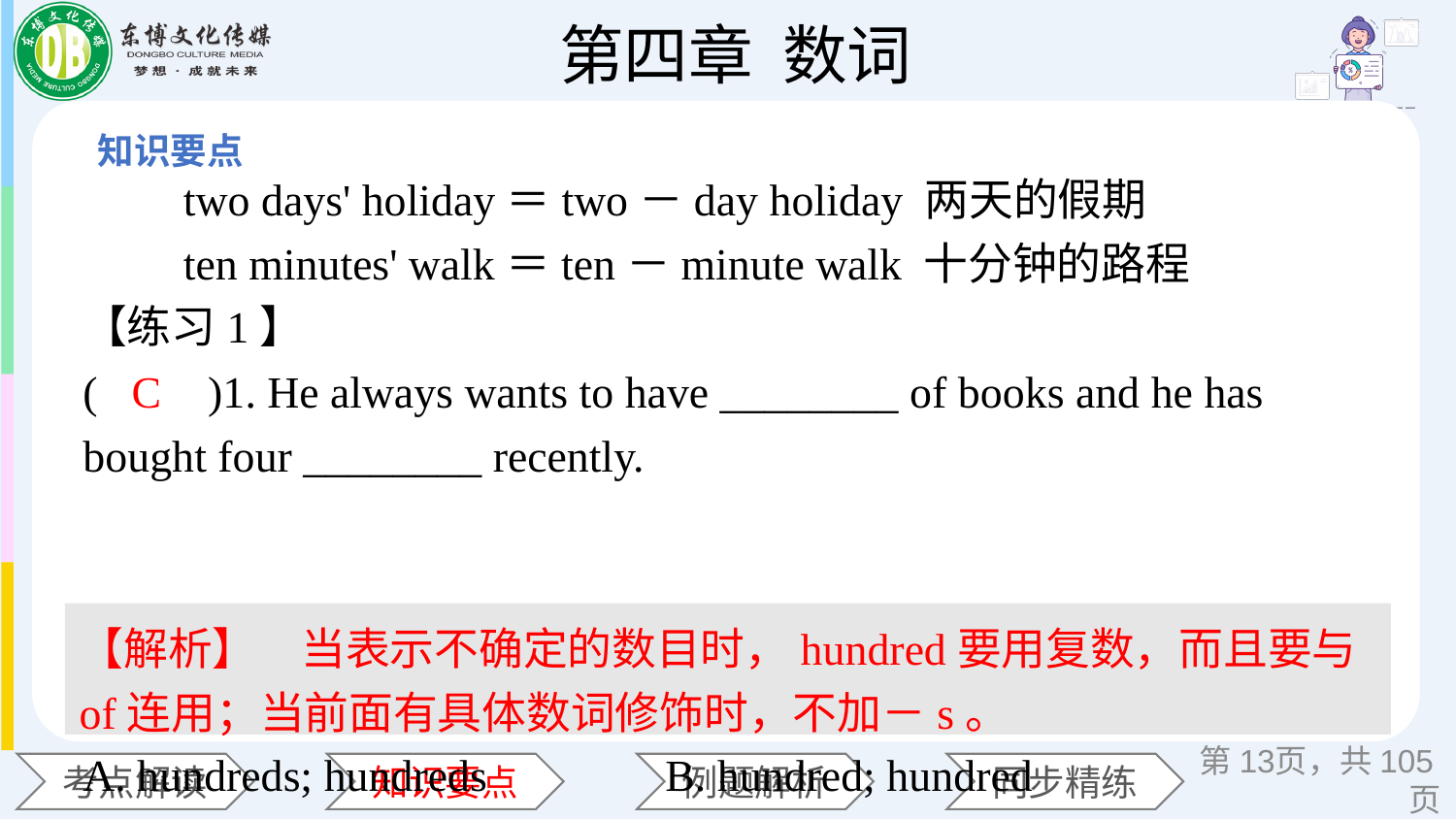

two days' holiday＝two－day holiday 两天的假期
         ten minutes' walk＝ten－minute walk 十分钟的路程
【练习1】
(　　)1. He always wants to have ________ of books and he has bought four ________ recently.
A. hundreds; hundreds    	B. hundred; hundred
C. hundreds; hundred    		D. hundred; hundreds
C
【解析】　当表示不确定的数目时，hundred要用复数，而且要与of连用；当前面有具体数词修饰时，不加－s。
第13页，共105页